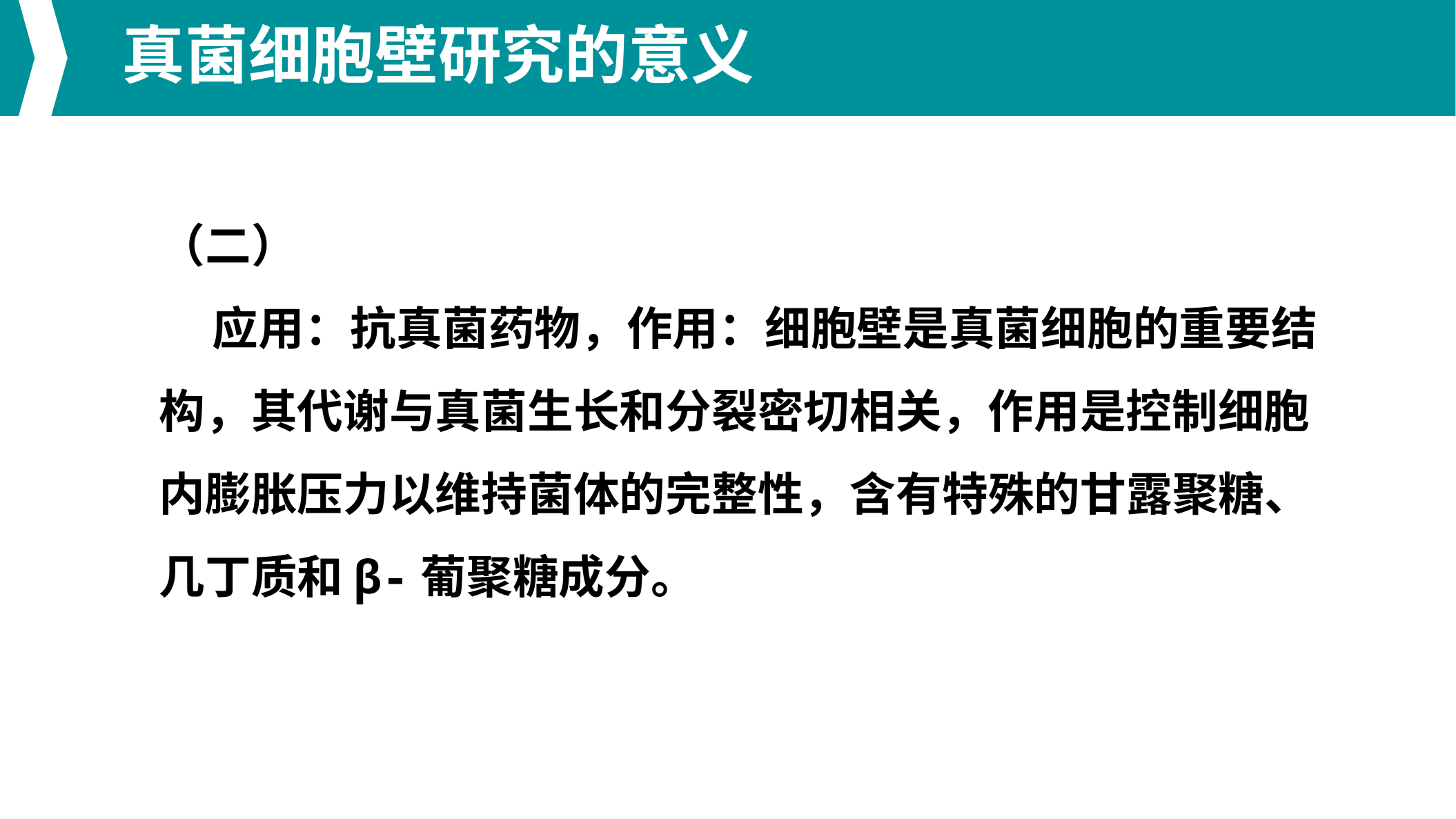

真菌细胞壁研究的意义
（二）
    应用：抗真菌药物，作用：细胞壁是真菌细胞的重要结构，其代谢与真菌生长和分裂密切相关，作用是控制细胞内膨胀压力以维持菌体的完整性，含有特殊的甘露聚糖、几丁质和β-葡聚糖成分。
点击请替换文字内容
点击请替换文字内容
请替换文字内容，添加相关标题，修改文字内容，也可以直接复制你的内容到此。请替换文字内容，添加相关标题，修改文字内容，也可以直接复制你的内容到此。请替换文字内容，添加相关标题，修改文字内容，也可以直接复制你的内容到此。
请替换文字内容，添加相关标题，修改文字内容，也可以直接复制你的内容到此。请替换文字内容，添加相关标题，修改文字内容，也可以直接复制你的内容到此。请替换文字内容，添加相关标题，修改文字内容，也可以直接复制你的内容到此。